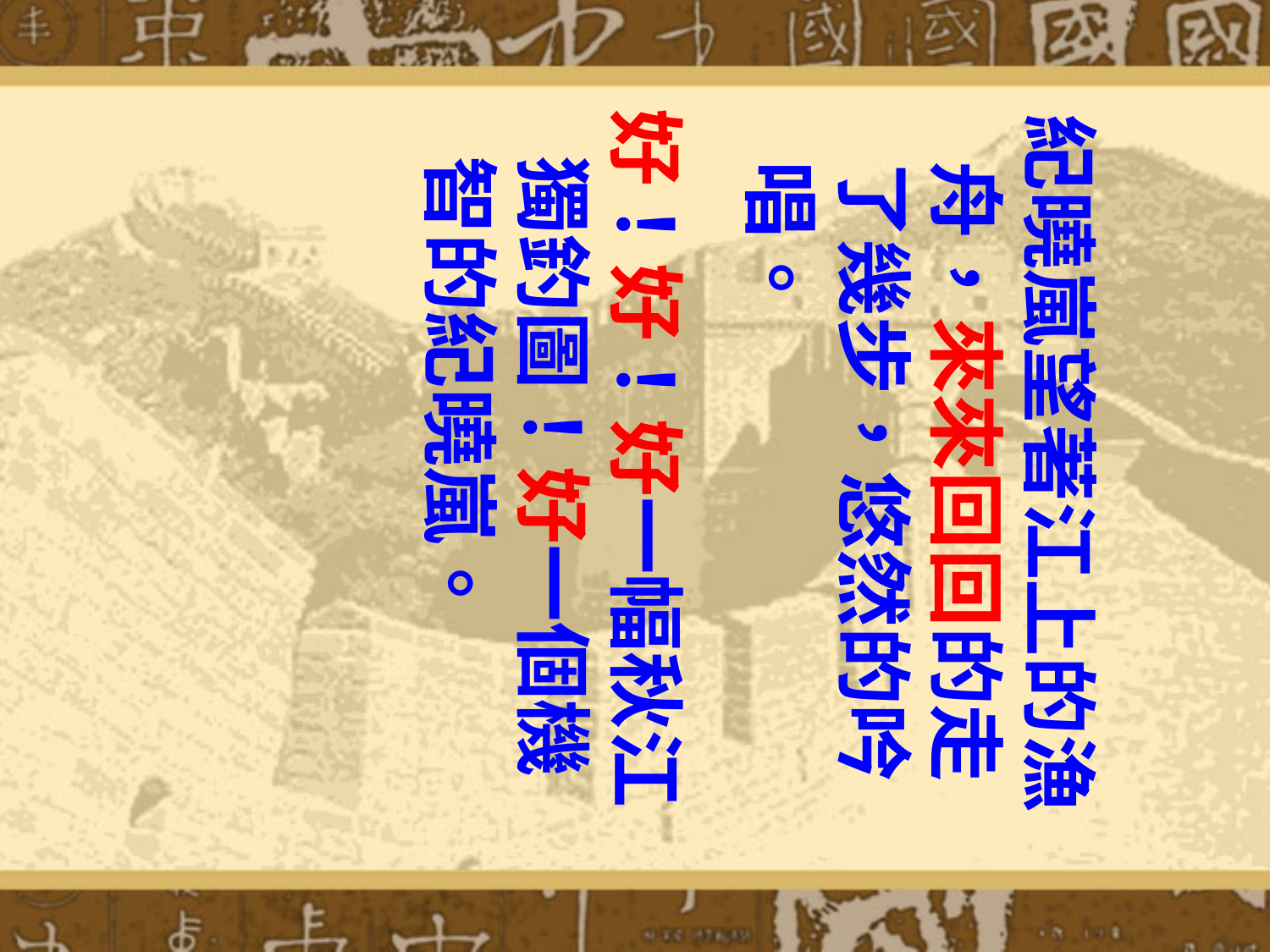

好！好！好一幅秋江獨釣圖！好一個機智的紀曉嵐。
紀曉嵐望著江上的漁舟，來來回回的走了幾步，悠然的吟唱。